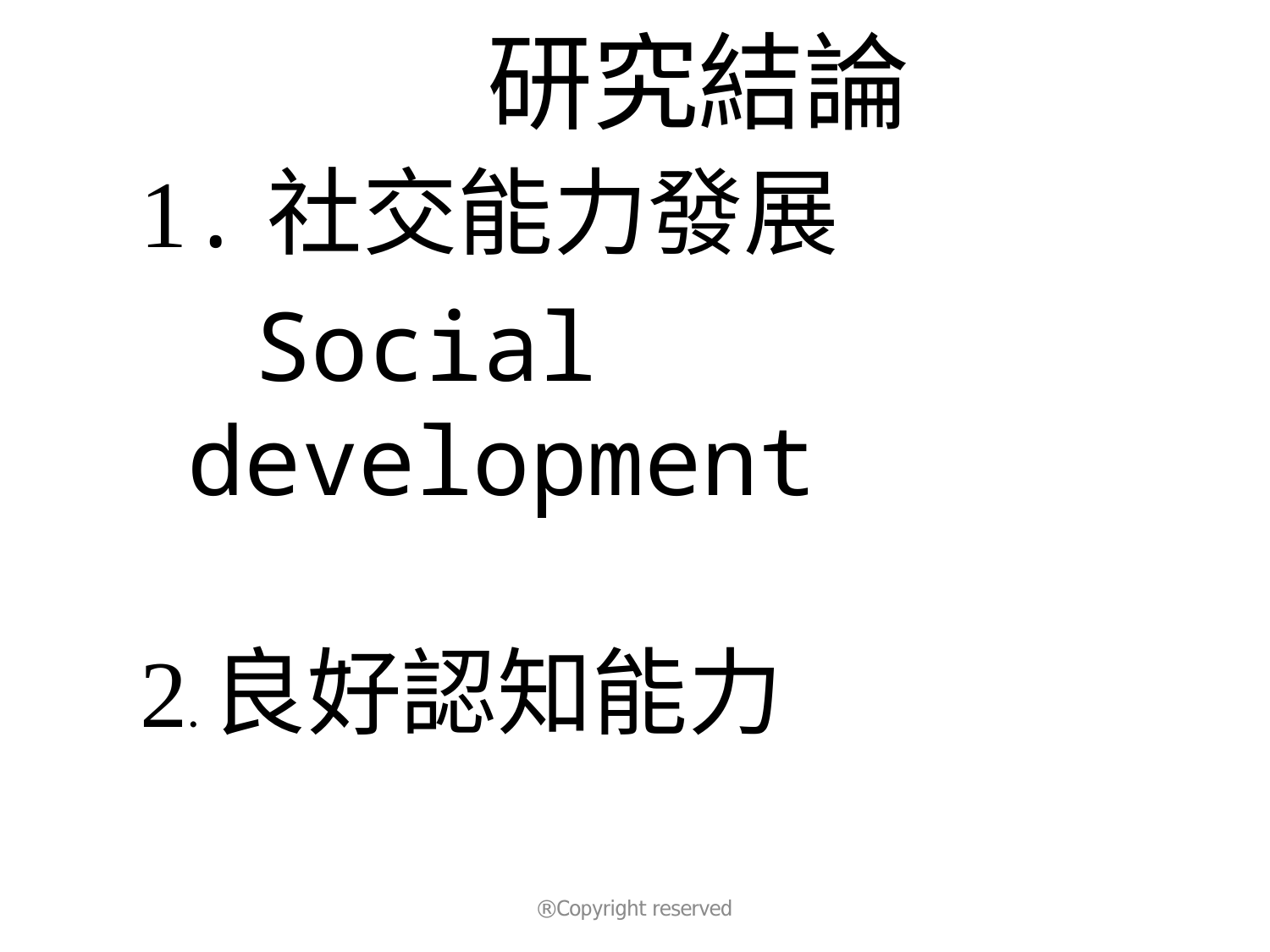

研究結論
1.社交能力發展
  Social development

2.良好認知能力

®Copyright reserved